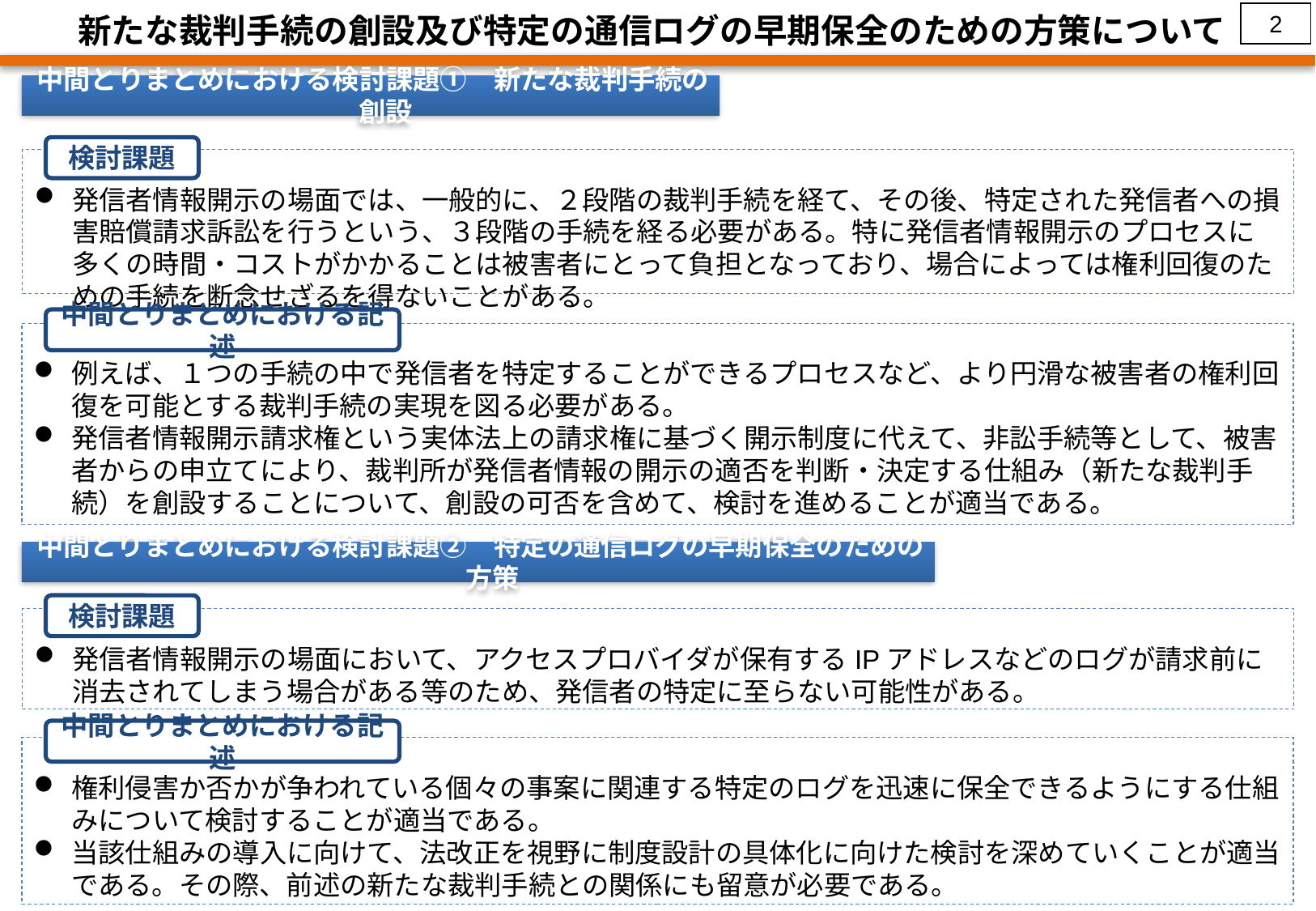

2
新たな裁判手続の創設及び特定の通信ログの早期保全のための方策について

中間とりまとめにおける検討課題①　新たな裁判手続の創設
検討課題
発信者情報開示の場面では、一般的に、２段階の裁判手続を経て、その後、特定された発信者への損害賠償請求訴訟を行うという、３段階の手続を経る必要がある。特に発信者情報開示のプロセスに多くの時間・コストがかかることは被害者にとって負担となっており、場合によっては権利回復のための手続を断念せざるを得ないことがある。
中間とりまとめにおける記述
例えば、１つの手続の中で発信者を特定することができるプロセスなど、より円滑な被害者の権利回復を可能とする裁判手続の実現を図る必要がある。
発信者情報開示請求権という実体法上の請求権に基づく開示制度に代えて、非訟手続等として、被害者からの申立てにより、裁判所が発信者情報の開示の適否を判断・決定する仕組み（新たな裁判手続）を創設することについて、創設の可否を含めて、検討を進めることが適当である。
中間とりまとめにおける検討課題②　特定の通信ログの早期保全のための方策
検討課題
発信者情報開示の場面において、アクセスプロバイダが保有するIPアドレスなどのログが請求前に消去されてしまう場合がある等のため、発信者の特定に至らない可能性がある。
中間とりまとめにおける記述
権利侵害か否かが争われている個々の事案に関連する特定のログを迅速に保全できるようにする仕組みについて検討することが適当である。
当該仕組みの導入に向けて、法改正を視野に制度設計の具体化に向けた検討を深めていくことが適当である。その際、前述の新たな裁判手続との関係にも留意が必要である。